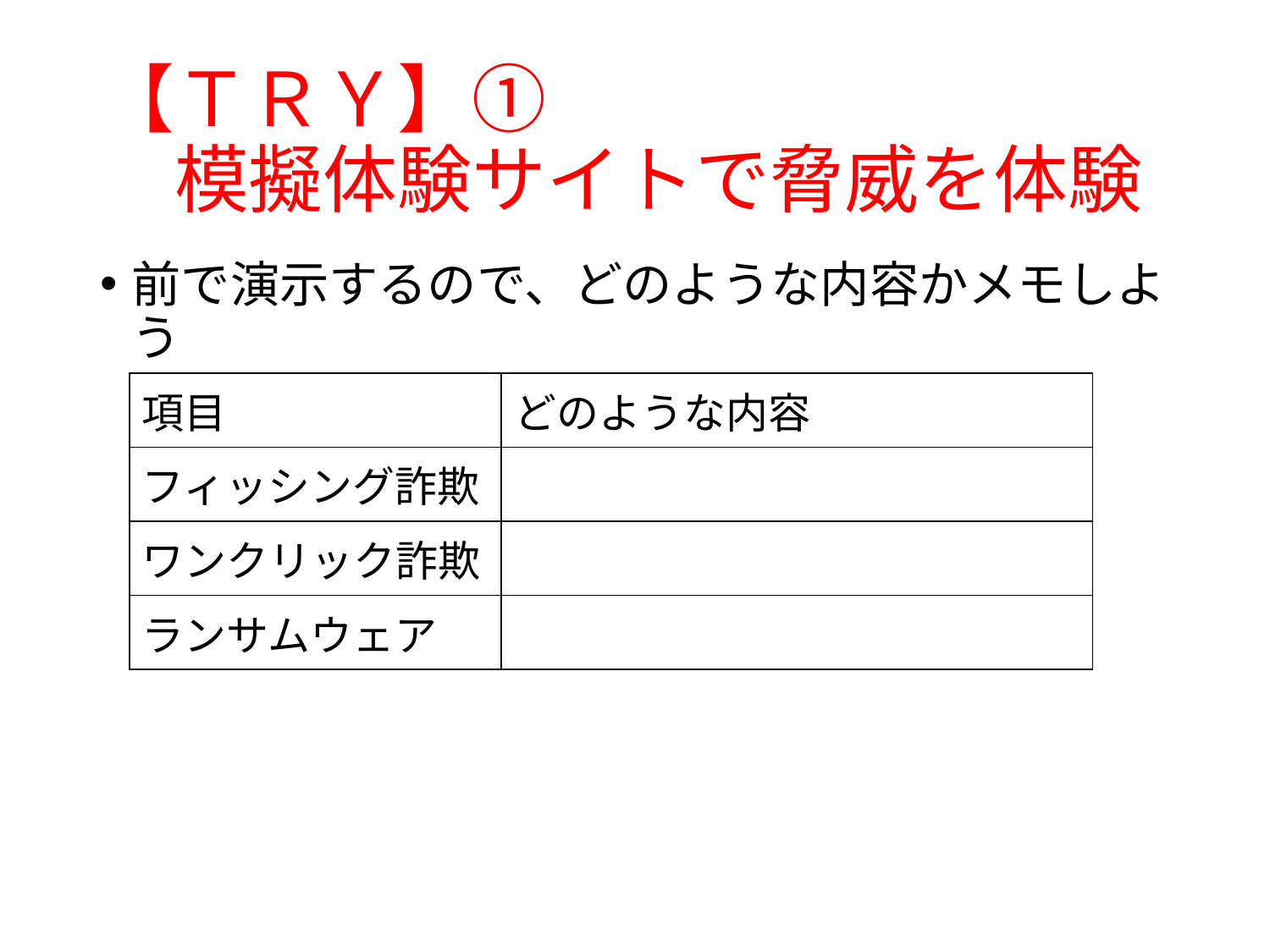

# 【ＴＲＹ】① 　模擬体験サイトで脅威を体験
前で演示するので、どのような内容かメモしよう
| 項目 | どのような内容 |
| --- | --- |
| フィッシング詐欺 |  |
| ワンクリック詐欺 |  |
| ランサムウェア |  |